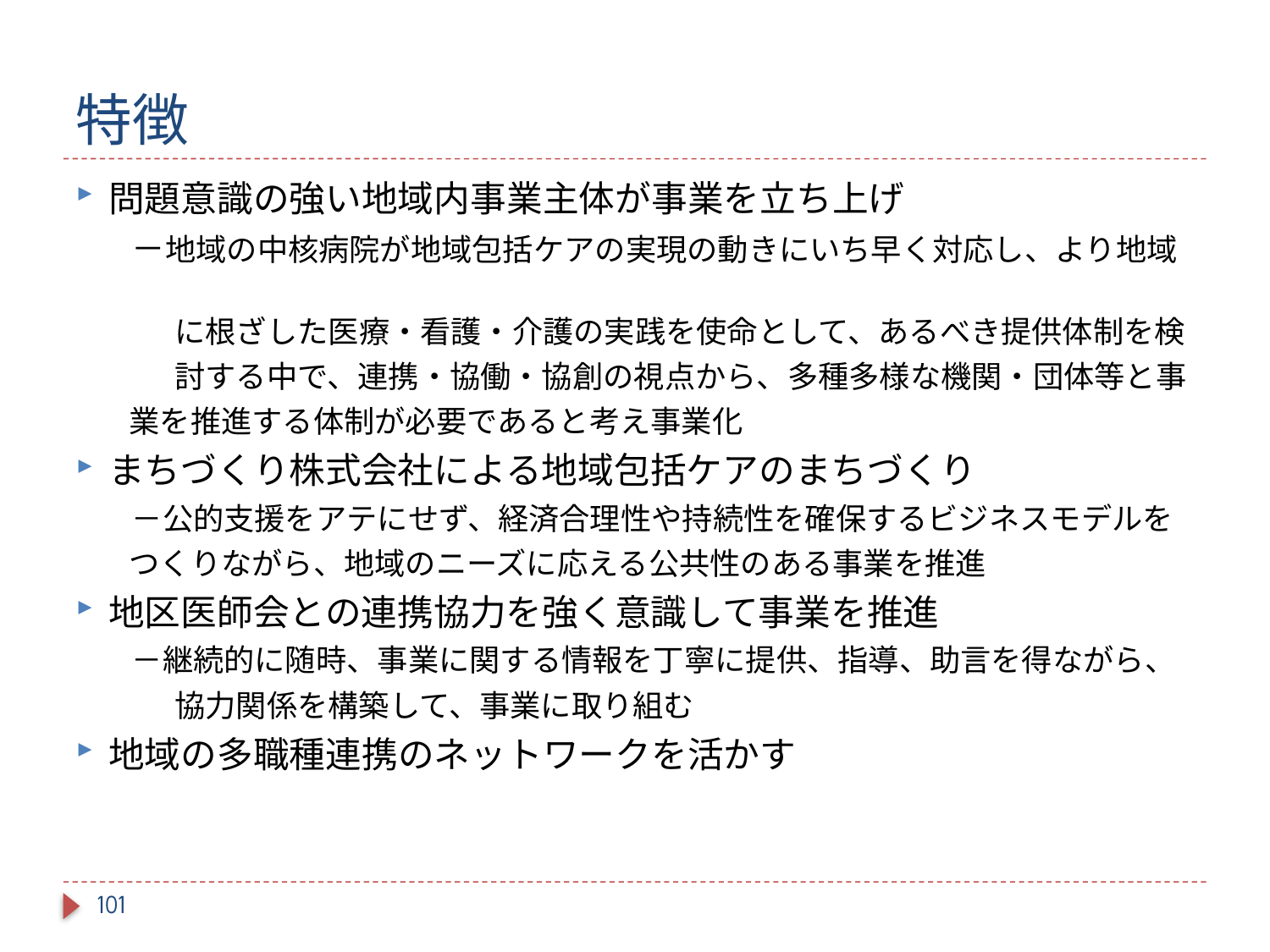

# 特徴
問題意識の強い地域内事業主体が事業を立ち上げ
　　－地域の中核病院が地域包括ケアの実現の動きにいち早く対応し、より地域
　　　 に根ざした医療・看護・介護の実践を使命として、あるべき提供体制を検
　　　 討する中で、連携・協働・協創の視点から、多種多様な機関・団体等と事
       業を推進する体制が必要であると考え事業化
まちづくり株式会社による地域包括ケアのまちづくり
　　－公的支援をアテにせず、経済合理性や持続性を確保するビジネスモデルを
       つくりながら、地域のニーズに応える公共性のある事業を推進
地区医師会との連携協力を強く意識して事業を推進
　　－継続的に随時、事業に関する情報を丁寧に提供、指導、助言を得ながら、
　　　 協力関係を構築して、事業に取り組む
地域の多職種連携のネットワークを活かす

101